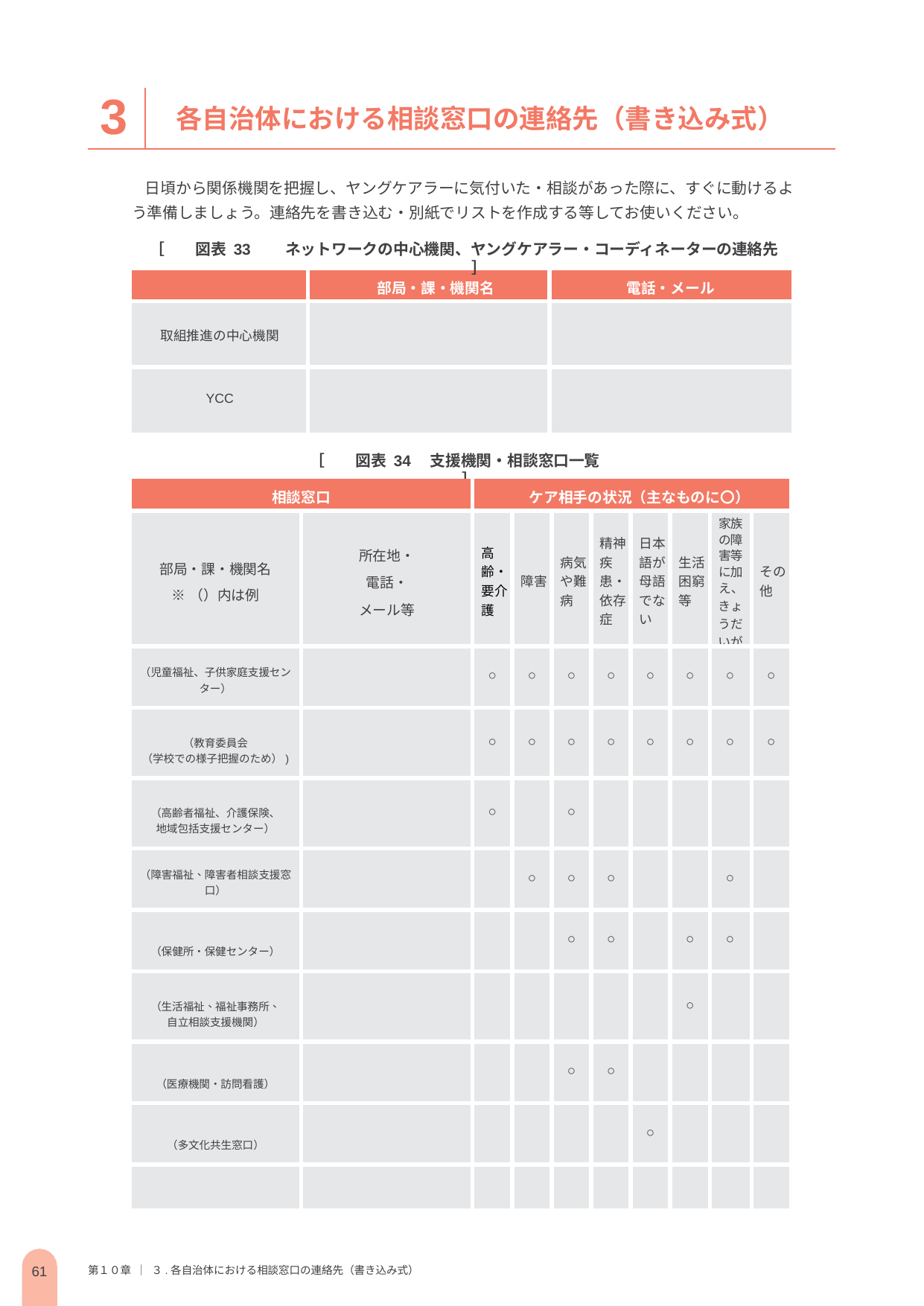

3

各自治体における相談窓口の連絡先（書き込み式）
日頃から関係機関を把握し、ヤングケアラーに気付いた・相談があった際に、すぐに動けるよう準備しましょう。連絡先を書き込む・別紙でリストを作成する等してお使いください。
［　　図表 33　　ネットワークの中心機関、ヤングケアラー・コーディネーターの連絡先　　］
|  | 部局・課・機関名 | 電話・メール |
| --- | --- | --- |
| 取組推進の中心機関 |  |  |
| YCC |  |  |
［　　図表 34　支援機関・相談窓口一覧　　］
| 相談窓口 |  | ケア相手の状況（主なものに〇） |  |  |  |  |  |  |  |
| --- | --- | --- | --- | --- | --- | --- | --- | --- | --- |
| 部局・課・機関名 ※（）内は例 | 所在地・ 電話・ メール等 | 高齢・要介護 | 障害 | 病気や難病 | 精神疾患・依存症 | 日本語が母語でない | 生活困窮等 | 家族の障害等に加え、 きょうだいが幼い | その他 |
| （児童福祉、子供家庭支援センター） |  | ○ | ○ | ○ | ○ | ○ | ○ | ○ | ○ |
| （教育委員会 （学校での様子把握のため）) |  | ○ | ○ | ○ | ○ | ○ | ○ | ○ | ○ |
| （高齢者福祉、介護保険、 地域包括支援センター） |  | ○ |  | ○ |  |  |  |  |  |
| （障害福祉、障害者相談支援窓口） |  |  | ○ | ○ | ○ |  |  | ○ |  |
| （保健所・保健センター） |  |  |  | ○ | ○ |  | ○ | ○ |  |
| （生活福祉、福祉事務所、 自立相談支援機関） |  |  |  |  |  |  | ○ |  |  |
| （医療機関・訪問看護） |  |  |  | ○ | ○ |  |  |  |  |
| （多文化共生窓口） |  |  |  |  |  | ○ |  |  |  |
|  |  |  |  |  |  |  |  |  |  |

61
第１０章  ｜  ３.各自治体における相談窓口の連絡先（書き込み式）